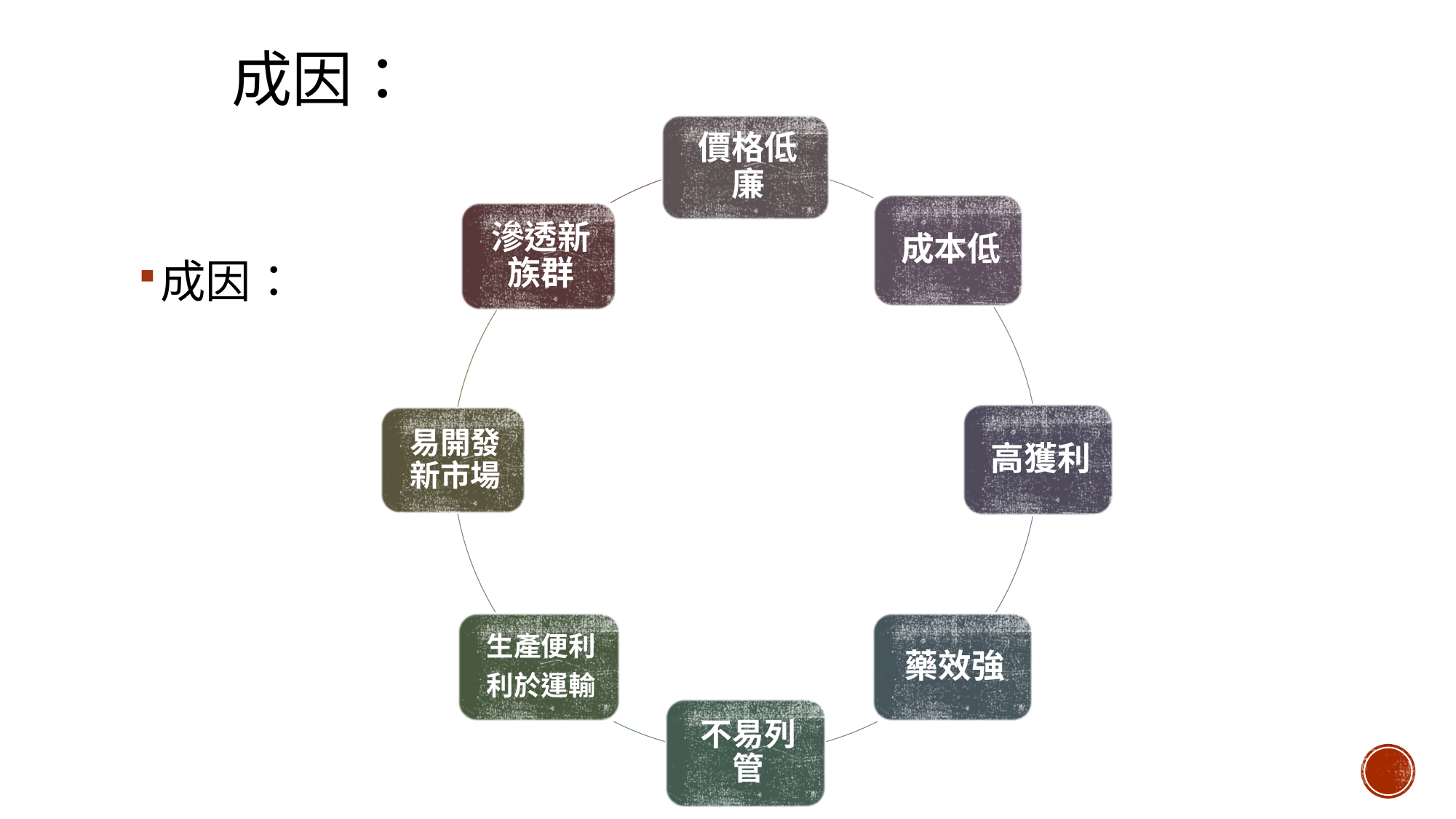

# 成因：
價格低廉
成本低
高獲利
藥效強
不易列管
生產便利
利於運輸
易開發新市場
滲透新族群
成因：